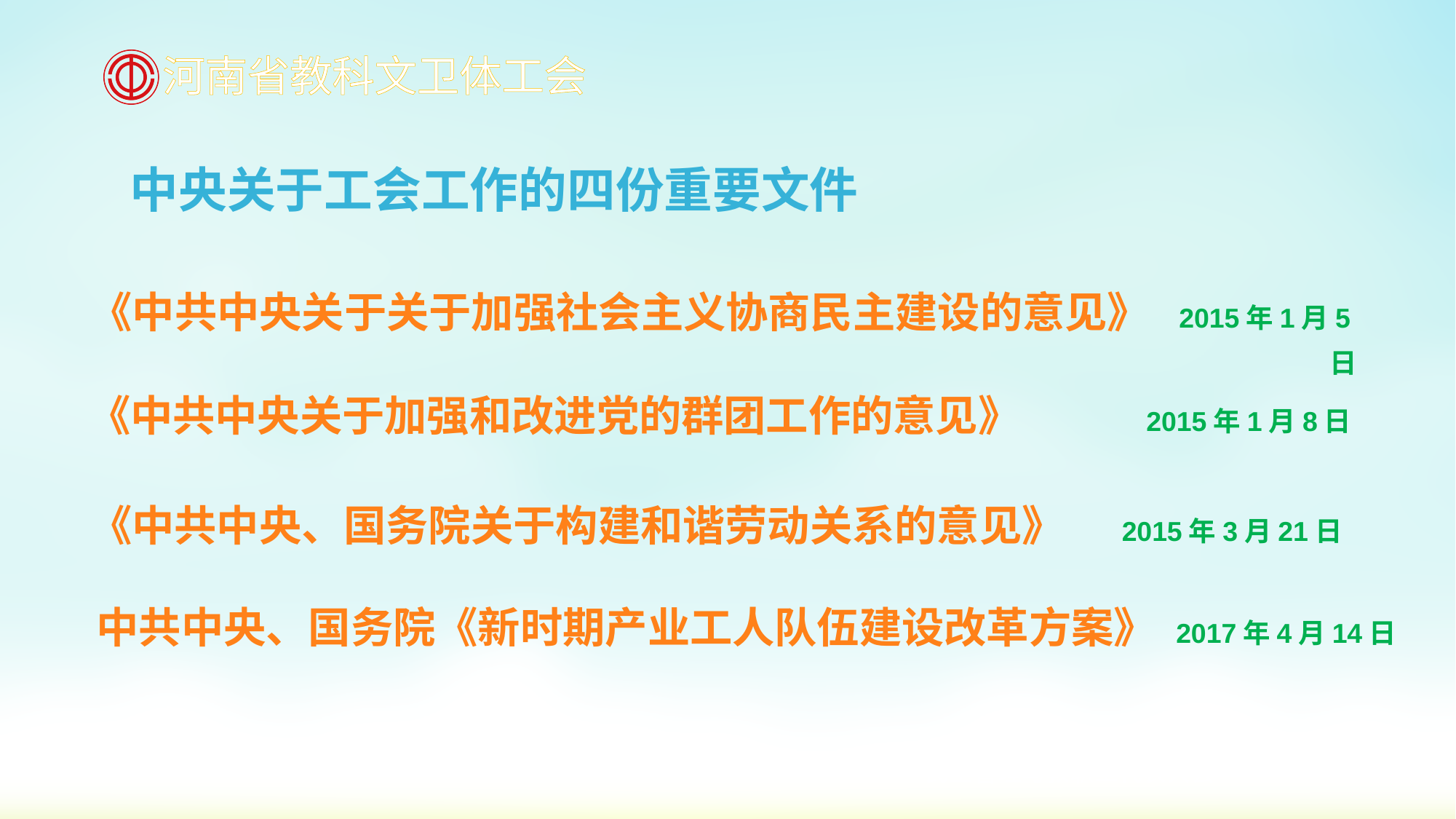

《中共中央关于关于加强社会主义协商民主建设的意见》  2015年1月5日
      《中共中央关于加强和改进党的群团工作的意见》            2015年1月8日
     《中共中央、国务院关于构建和谐劳动关系的意见》      2015年3月21日
      中共中央、国务院《新时期产业工人队伍建设改革方案》 2017年4月14日